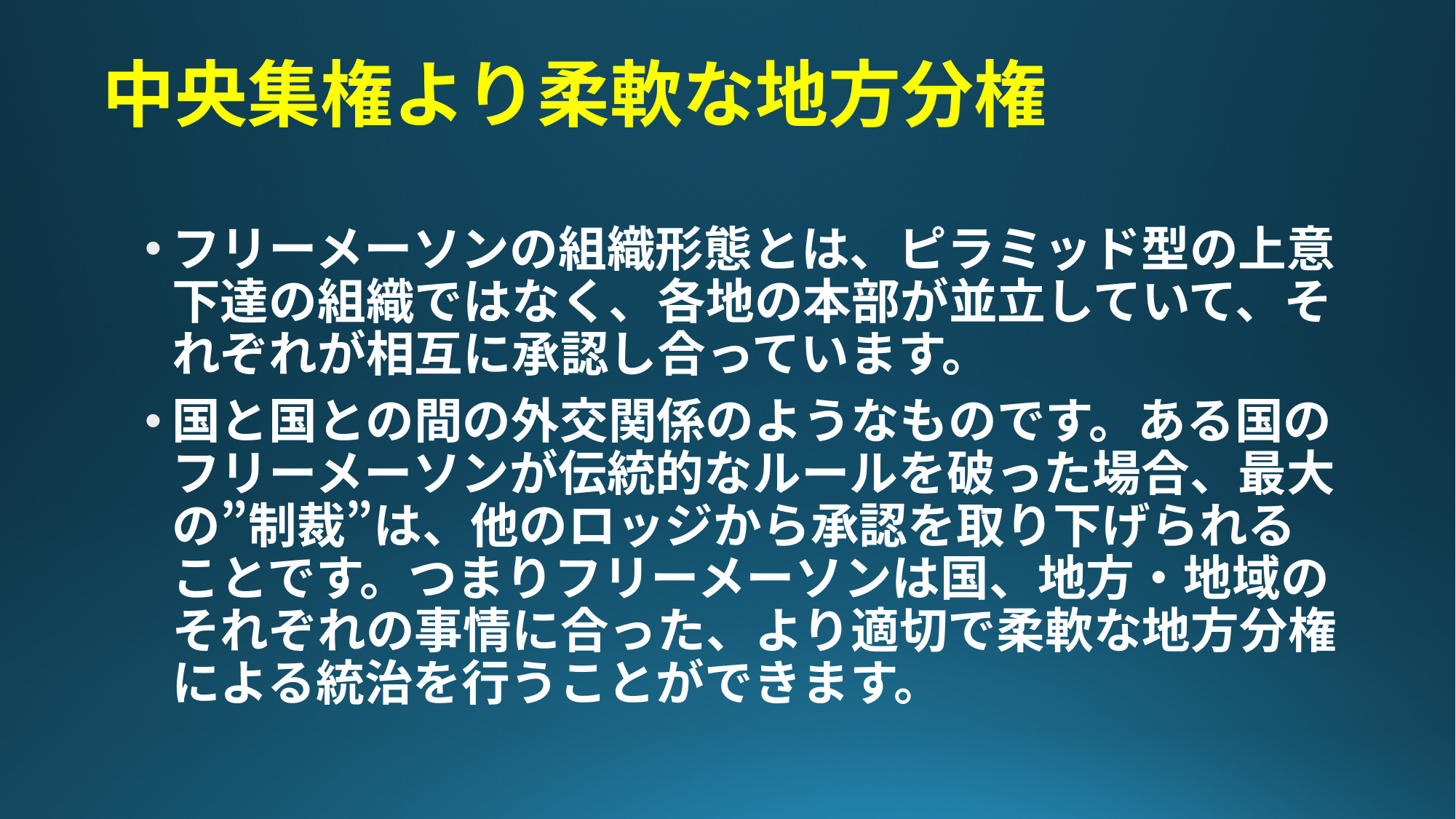

# 中央集権より柔軟な地方分権
フリーメーソンの組織形態とは、ピラミッド型の上意下達の組織ではなく、各地の本部が並立していて、それぞれが相互に承認し合っています。
国と国との間の外交関係のようなものです。ある国のフリーメーソンが伝統的なルールを破った場合、最大の”制裁”は、他のロッジから承認を取り下げられることです。つまりフリーメーソンは国、地方・地域のそれぞれの事情に合った、より適切で柔軟な地方分権による統治を行うことができます。